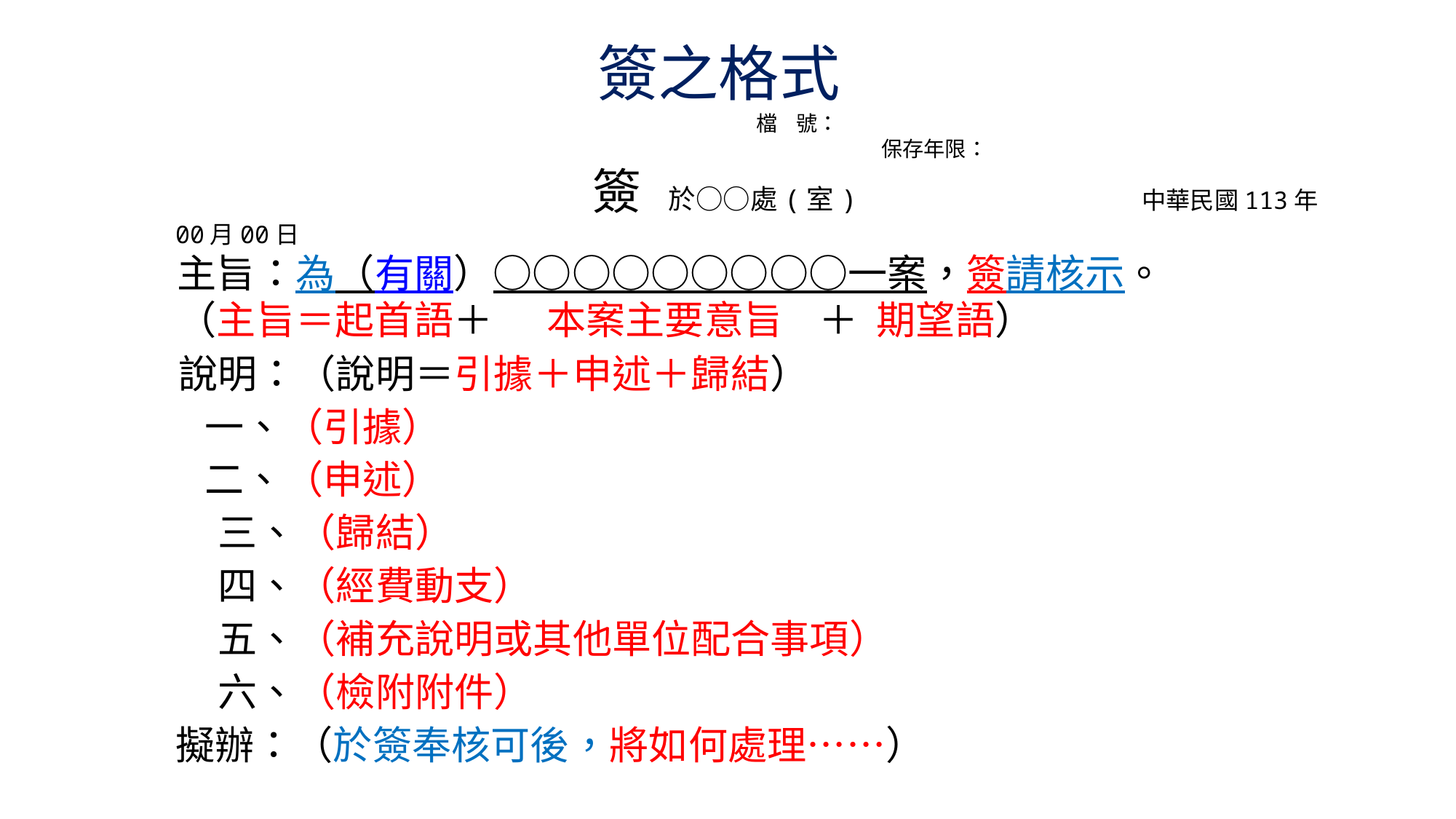

# 簽之格式

                                            檔    號：
                                                            保存年限：
簽　於○○處(室)                 中華民國113年00月00日
主旨：為（有關）○○○○○○○○○一案，簽請核示。
（主旨＝起首語＋      本案主要意旨    ＋  期望語）
說明：（說明＝引據＋申述＋歸結）
  一、（引據）
  二、（申述）
 三、（歸結）
 四、（經費動支）
 五、（補充說明或其他單位配合事項）
 六、（檢附附件）
擬辦：（於簽奉核可後，將如何處理……）